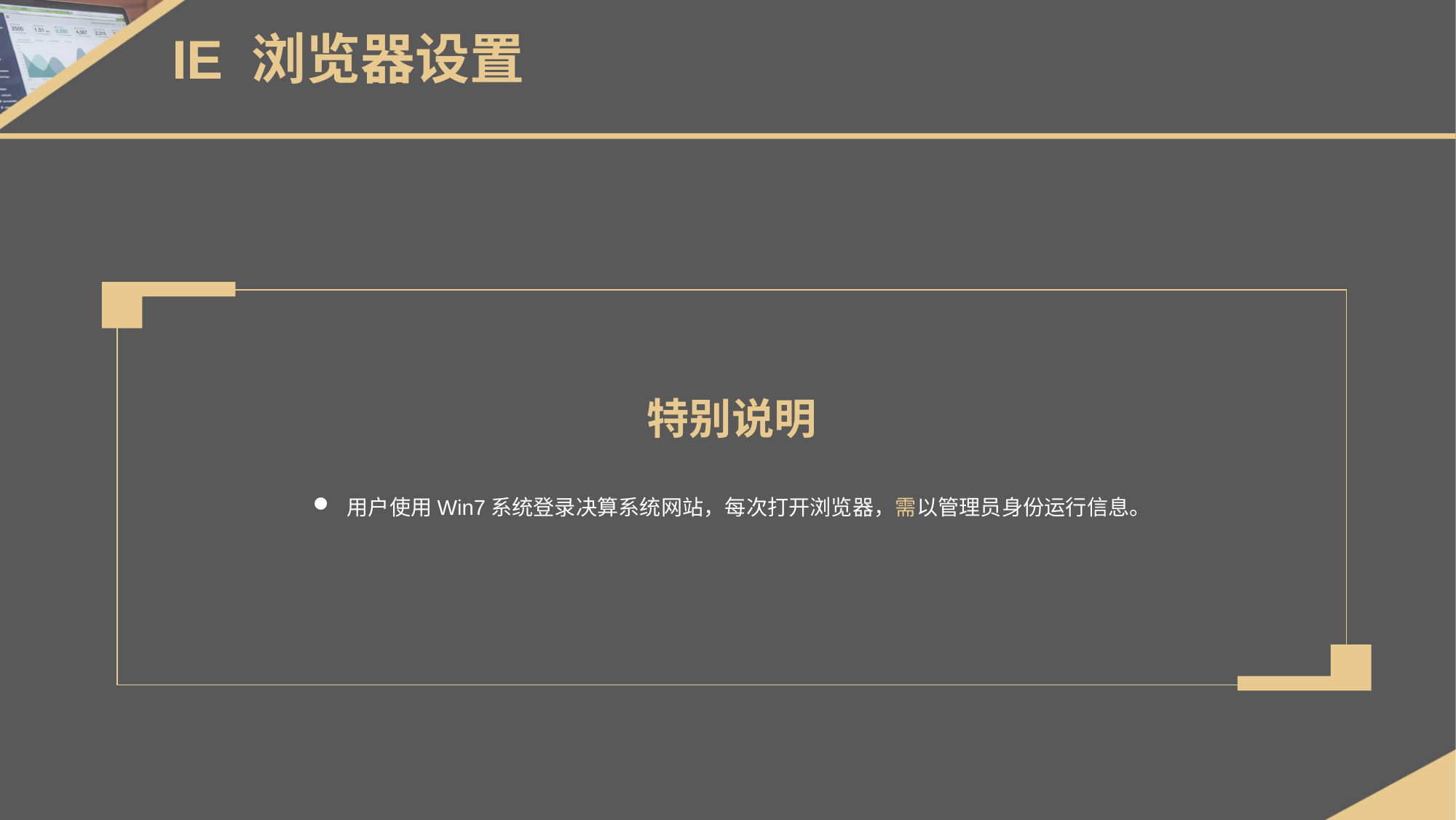

IE 浏览器设置

特别说明

用户使用Win7系统登录决算系统网站，每次打开浏览器，需以管理员身份运行信息。